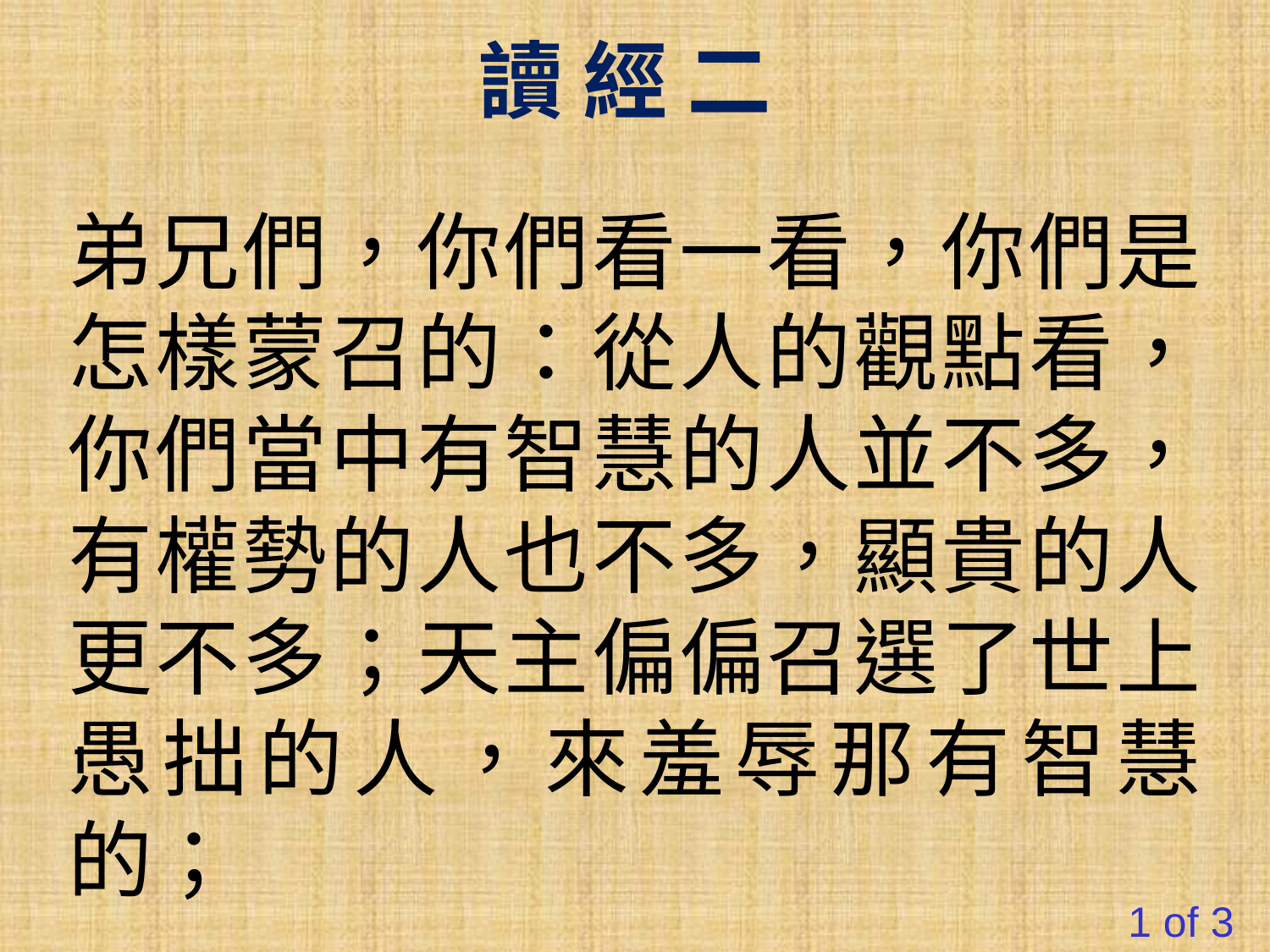

讀 經 二

弟兄們，你們看一看，你們是怎樣蒙召的：從人的觀點看，你們當中有智慧的人並不多，有權勢的人也不多，顯貴的人更不多；天主偏偏召選了世上愚拙的人，來羞辱那有智慧的；
1 of 3